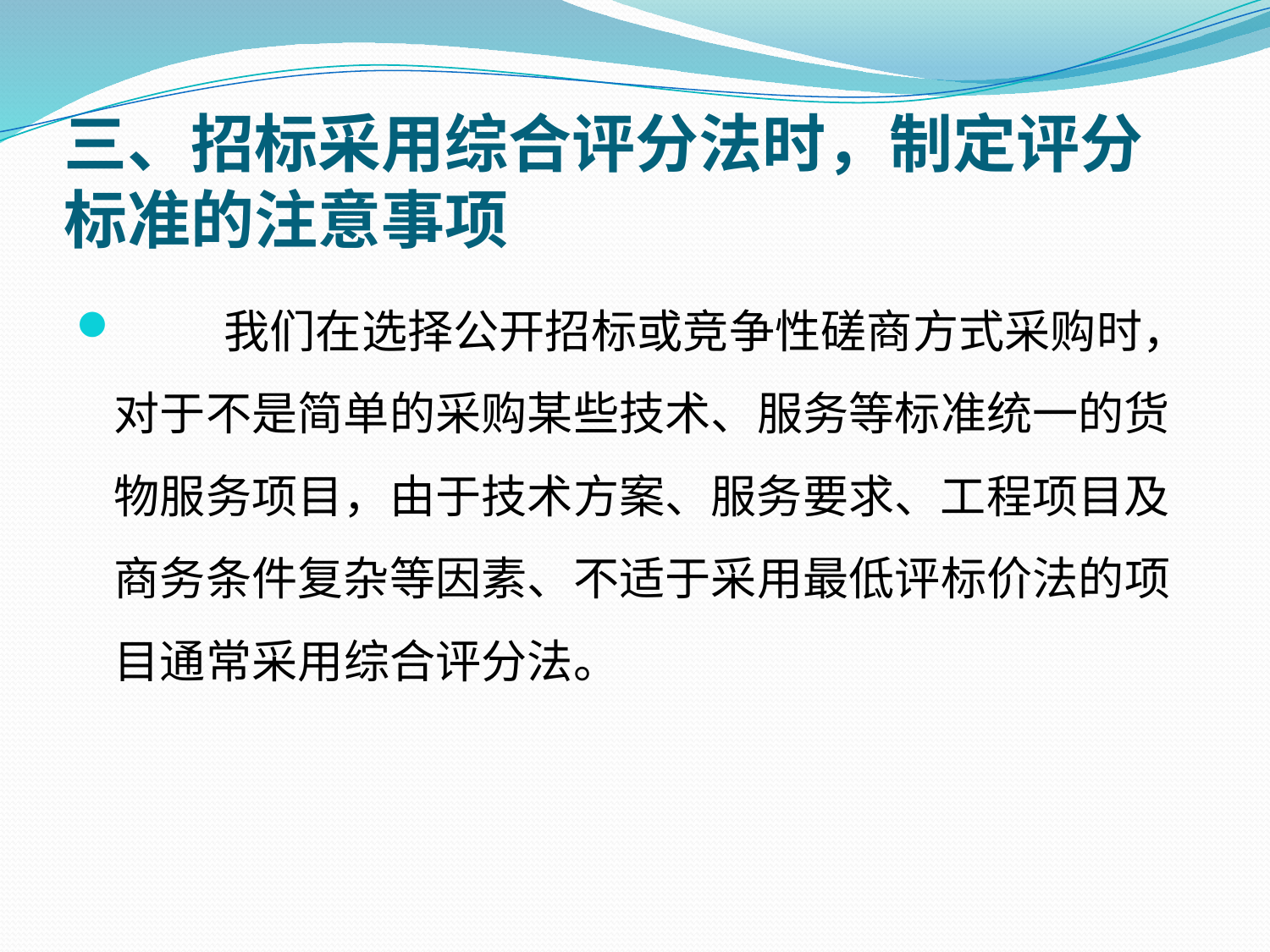

# 三、招标采用综合评分法时，制定评分标准的注意事项
         我们在选择公开招标或竞争性磋商方式采购时，对于不是简单的采购某些技术、服务等标准统一的货物服务项目，由于技术方案、服务要求、工程项目及商务条件复杂等因素、不适于采用最低评标价法的项目通常采用综合评分法。